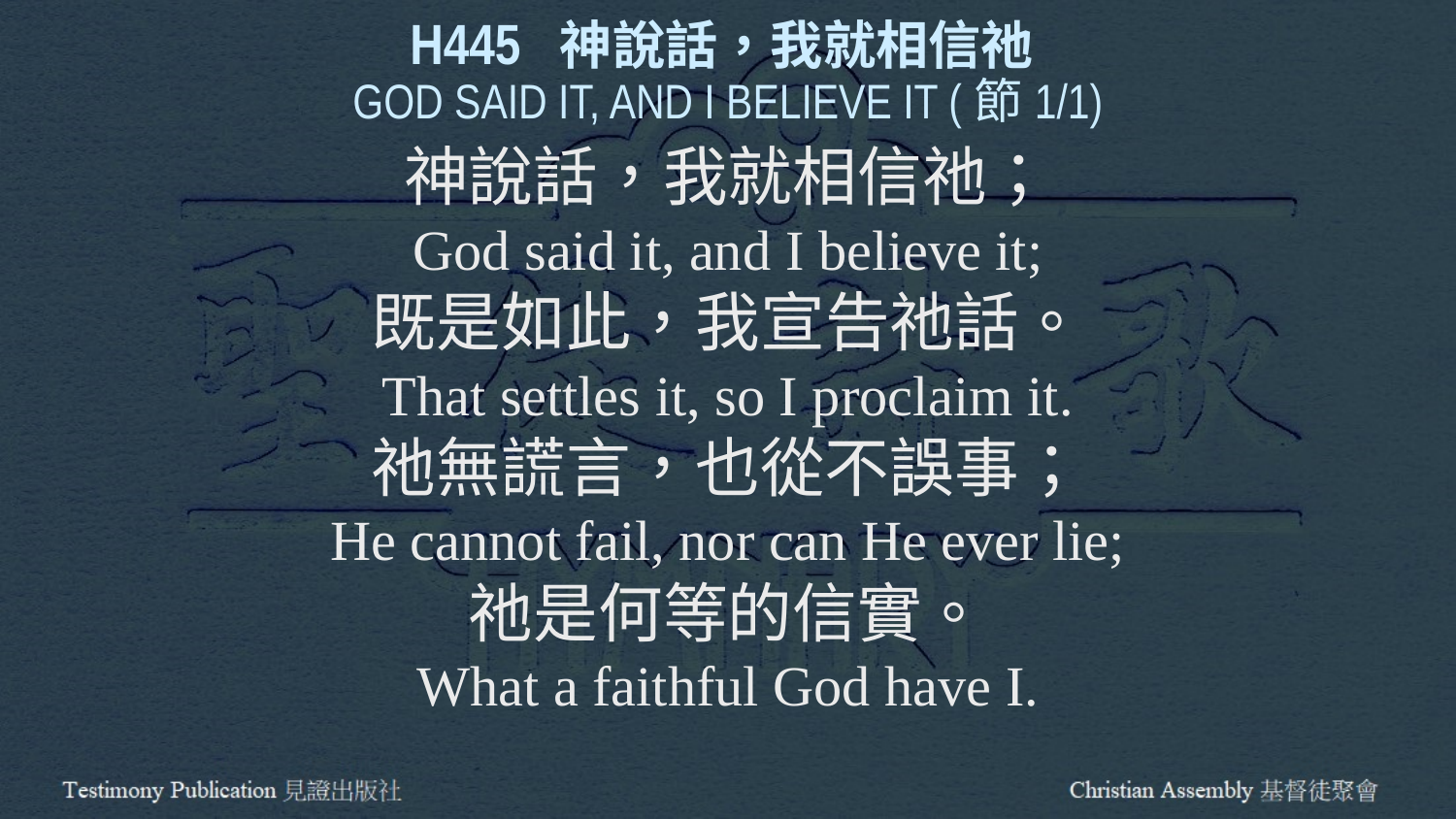

H445  神說話，我就相信祂
GOD SAID IT, AND I BELIEVE IT (節1/1)
神說話，我就相信祂；
God said it, and I believe it;
既是如此，我宣告祂話。
That settles it, so I proclaim it.
祂無謊言，也從不誤事；
He cannot fail, nor can He ever lie;
祂是何等的信實。
What a faithful God have I.